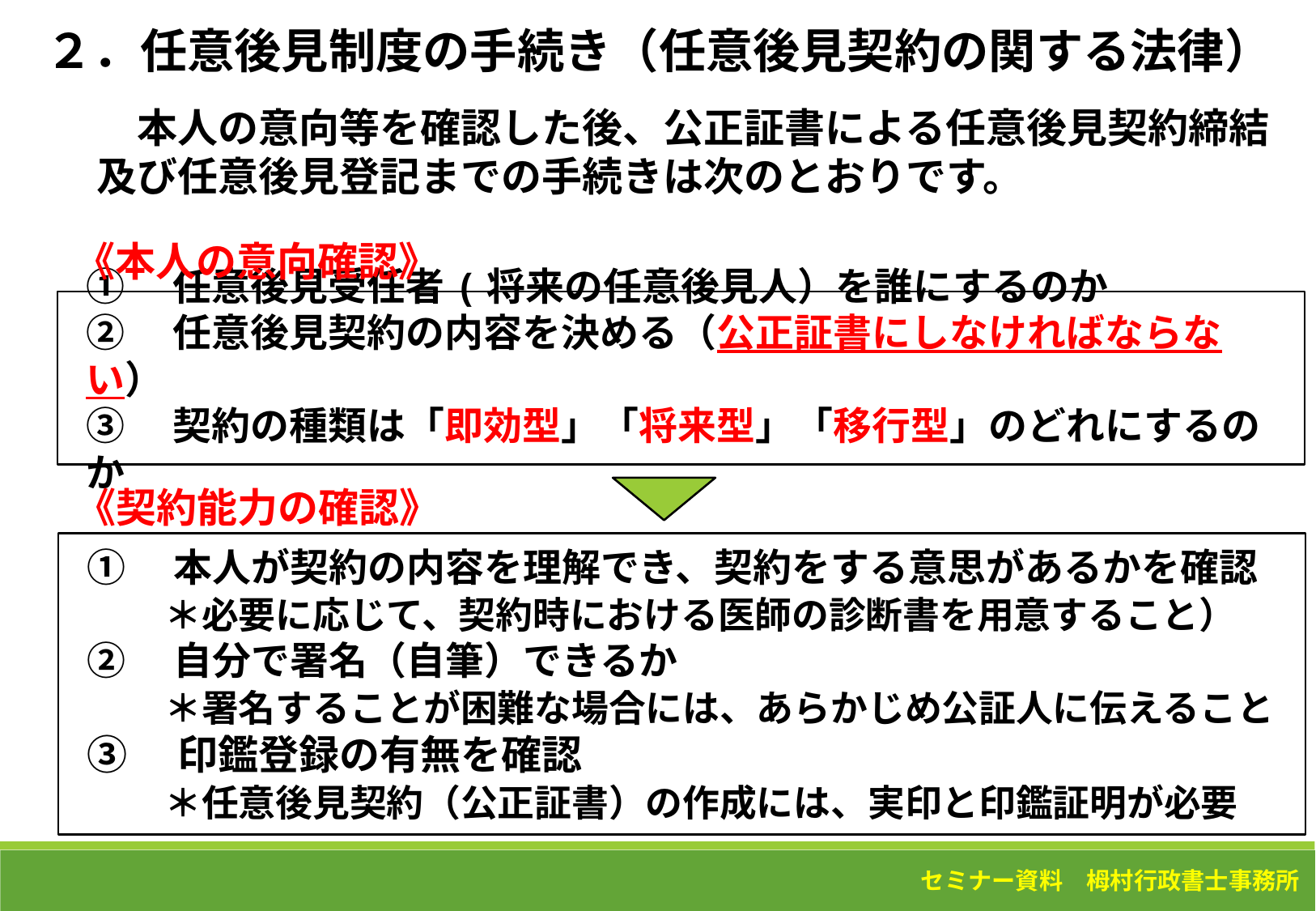

２．任意後見制度の手続き（任意後見契約の関する法律）
　本人の意向等を確認した後、公正証書による任意後見契約締結及び任意後見登記までの手続きは次のとおりです。
《本人の意向確認》
①　任意後見受任者(将来の任意後見人）を誰にするのか
②　任意後見契約の内容を決める（公正証書にしなければならない）
③　契約の種類は「即効型」「将来型」「移行型」のどれにするのか
《契約能力の確認》

①　本人が契約の内容を理解でき、契約をする意思があるかを確認
　　＊必要に応じて、契約時における医師の診断書を用意すること）
②　自分で署名（自筆）できるか
　　＊署名することが困難な場合には、あらかじめ公証人に伝えること
③　印鑑登録の有無を確認
　　＊任意後見契約（公正証書）の作成には、実印と印鑑証明が必要
セミナー資料　栂村行政書士事務所